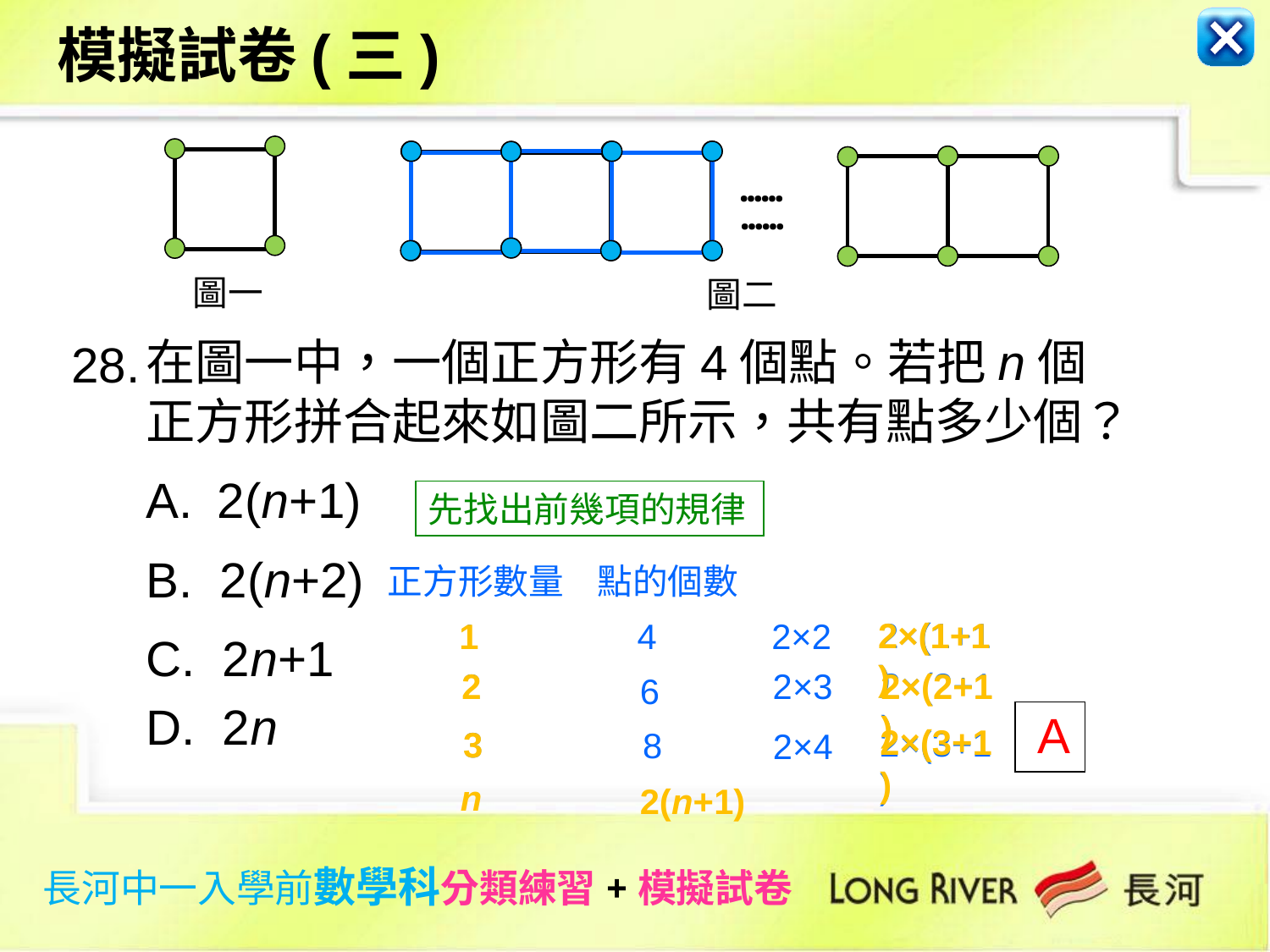

模擬試卷(三)

……

圖一
圖二

……

28.
在圖一中，一個正方形有4個點。若把n個正方形拼合起來如圖二所示，共有點多少個？
2(n+1)
B.  2(n+2)
C.  2n+1
D.  2n
先找出前幾項的規律
正方形數量
點的個數
2×(1+1)
2×(1+1)
1
1
4
2×2
2×(2+1)
2×3
2×(2+1)
2
2
6

 A
2×(3+1)
2×(3+1)
3
3
8
2×4
n
2(n+1)